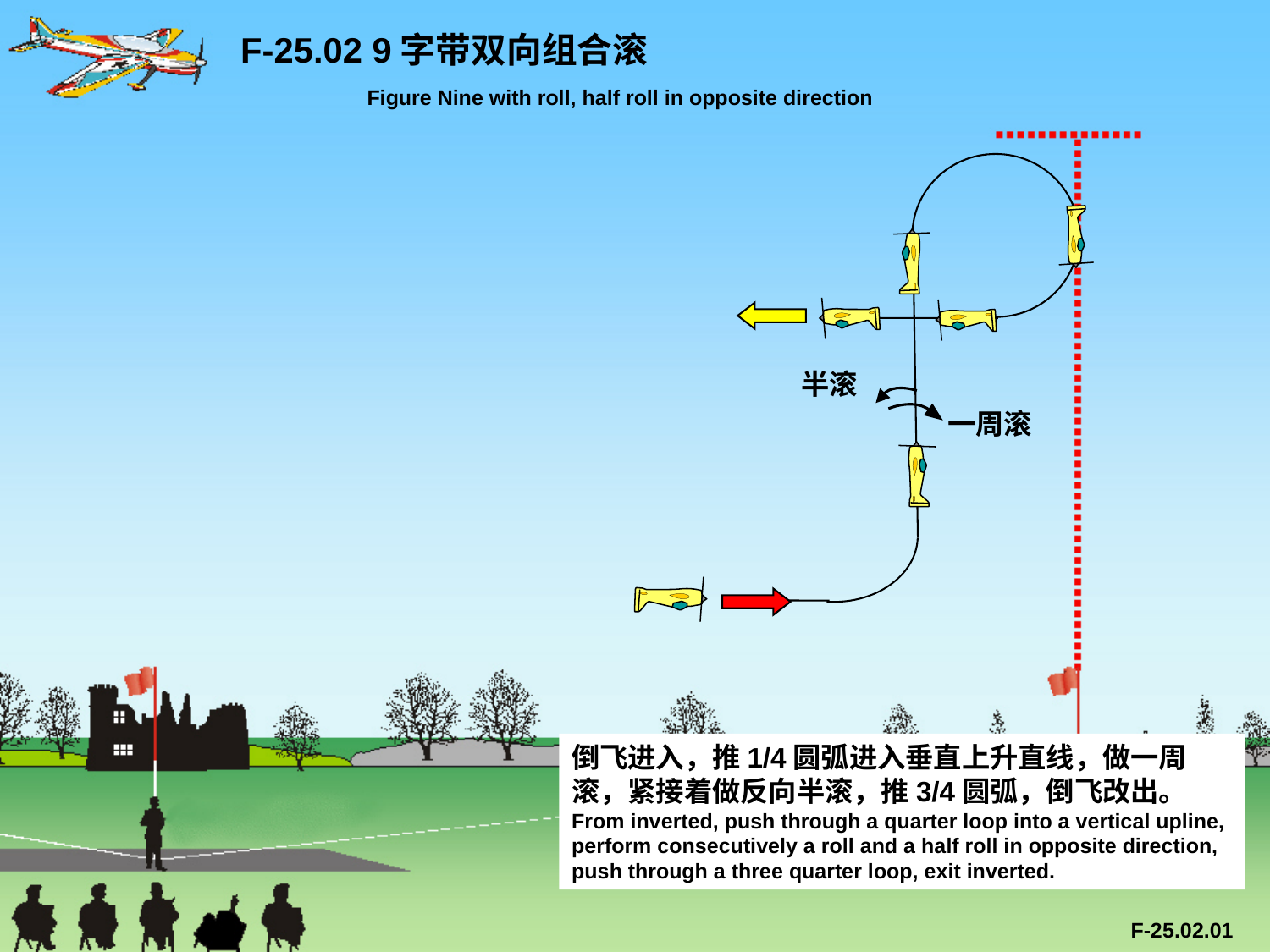

F-25.02 9字带双向组合滚
             Figure Nine with roll, half roll in opposite direction

半滚

一周滚

倒飞进入，推1/4圆弧进入垂直上升直线，做一周滚，紧接着做反向半滚，推3/4圆弧，倒飞改出。
From inverted, push through a quarter loop into a vertical upline, perform consecutively a roll and a half roll in opposite direction, push through a three quarter loop, exit inverted.
F-25.02.01